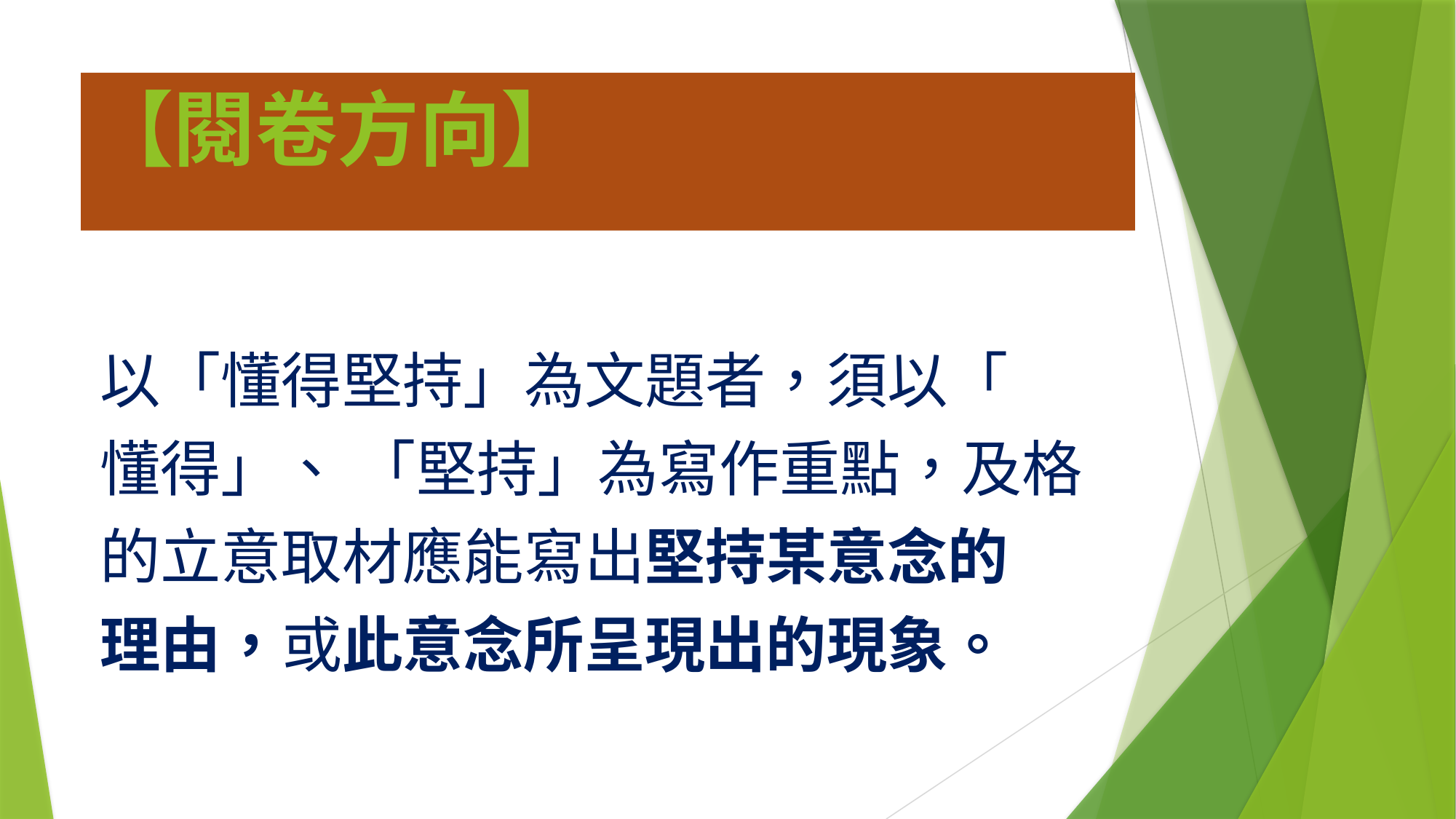

# 【閱卷方向】

以「懂得堅持」為文題者，須以「
懂得」、 「堅持」為寫作重點，及格
的立意取材應能寫出堅持某意念的
理由，或此意念所呈現出的現象。